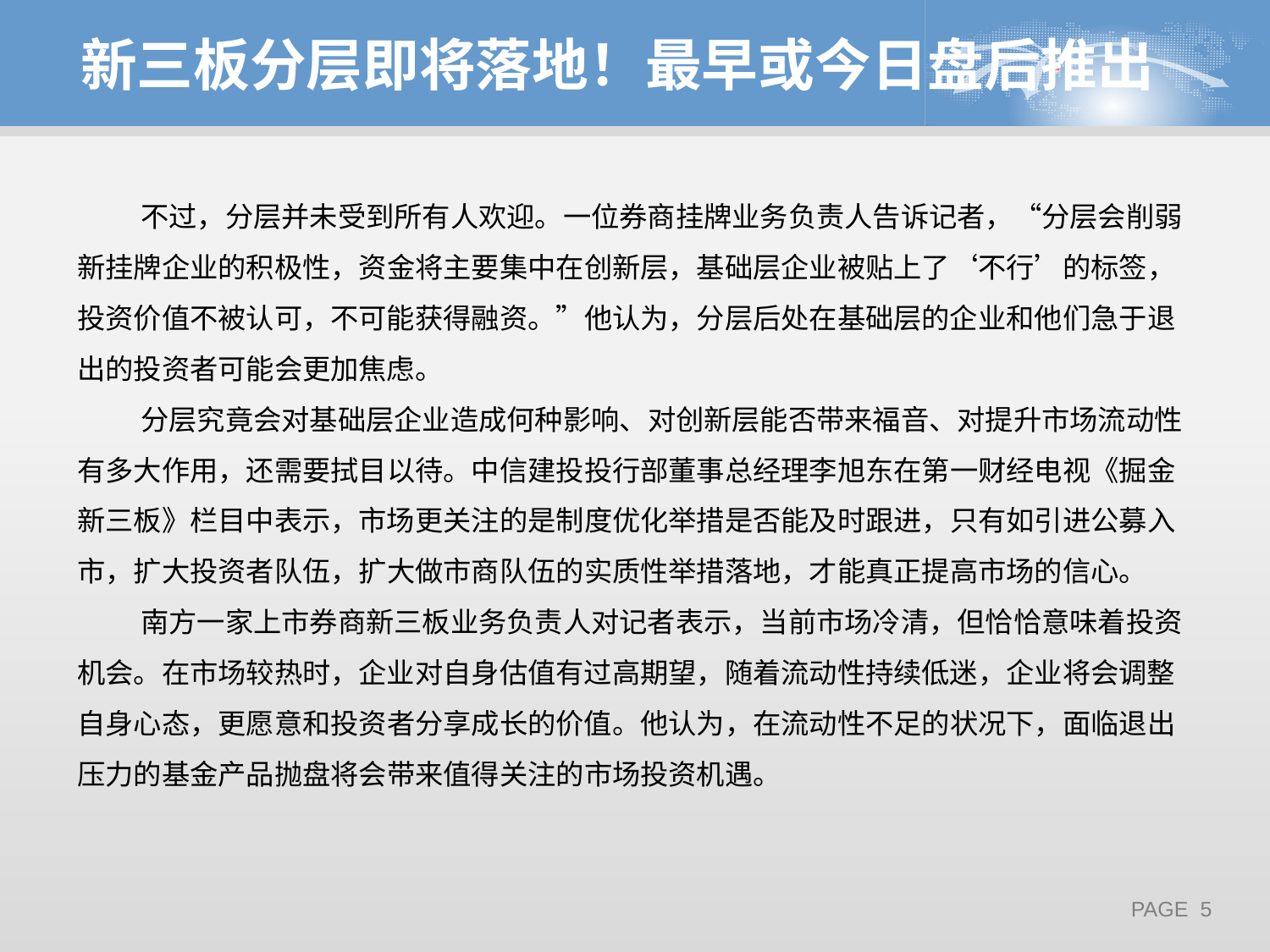

新三板分层即将落地！最早或今日盘后推出
不过，分层并未受到所有人欢迎。一位券商挂牌业务负责人告诉记者，“分层会削弱新挂牌企业的积极性，资金将主要集中在创新层，基础层企业被贴上了‘不行’的标签，投资价值不被认可，不可能获得融资。”他认为，分层后处在基础层的企业和他们急于退出的投资者可能会更加焦虑。
分层究竟会对基础层企业造成何种影响、对创新层能否带来福音、对提升市场流动性有多大作用，还需要拭目以待。中信建投投行部董事总经理李旭东在第一财经电视《掘金新三板》栏目中表示，市场更关注的是制度优化举措是否能及时跟进，只有如引进公募入市，扩大投资者队伍，扩大做市商队伍的实质性举措落地，才能真正提高市场的信心。
南方一家上市券商新三板业务负责人对记者表示，当前市场冷清，但恰恰意味着投资机会。在市场较热时，企业对自身估值有过高期望，随着流动性持续低迷，企业将会调整自身心态，更愿意和投资者分享成长的价值。他认为，在流动性不足的状况下，面临退出压力的基金产品抛盘将会带来值得关注的市场投资机遇。